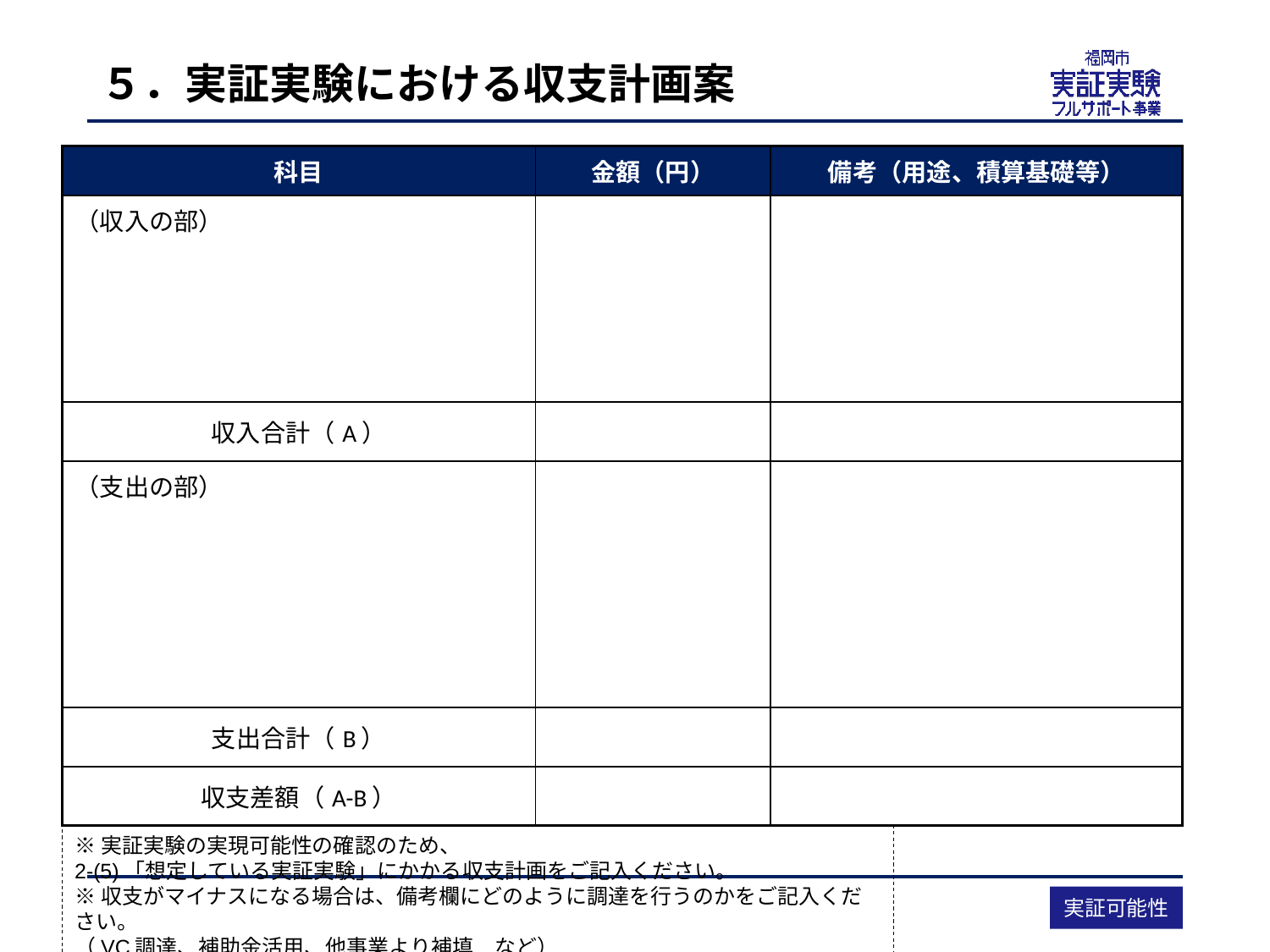

# ５．実証実験における収支計画案
| 科目 | 金額（円） | 備考（用途、積算基礎等） |
| --- | --- | --- |
| （収入の部） |  |  |
| 収入合計（A） |  |  |
| （支出の部） |  |  |
| 支出合計（B） |  |  |
| 収支差額（A-B） |  |  |
※実証実験の実現可能性の確認のため、
2-(5)「想定している実証実験」にかかる収支計画をご記入ください。
※収支がマイナスになる場合は、備考欄にどのように調達を行うのかをご記入ください。
（VC調達、補助金活用、他事業より補填　など）
実証可能性